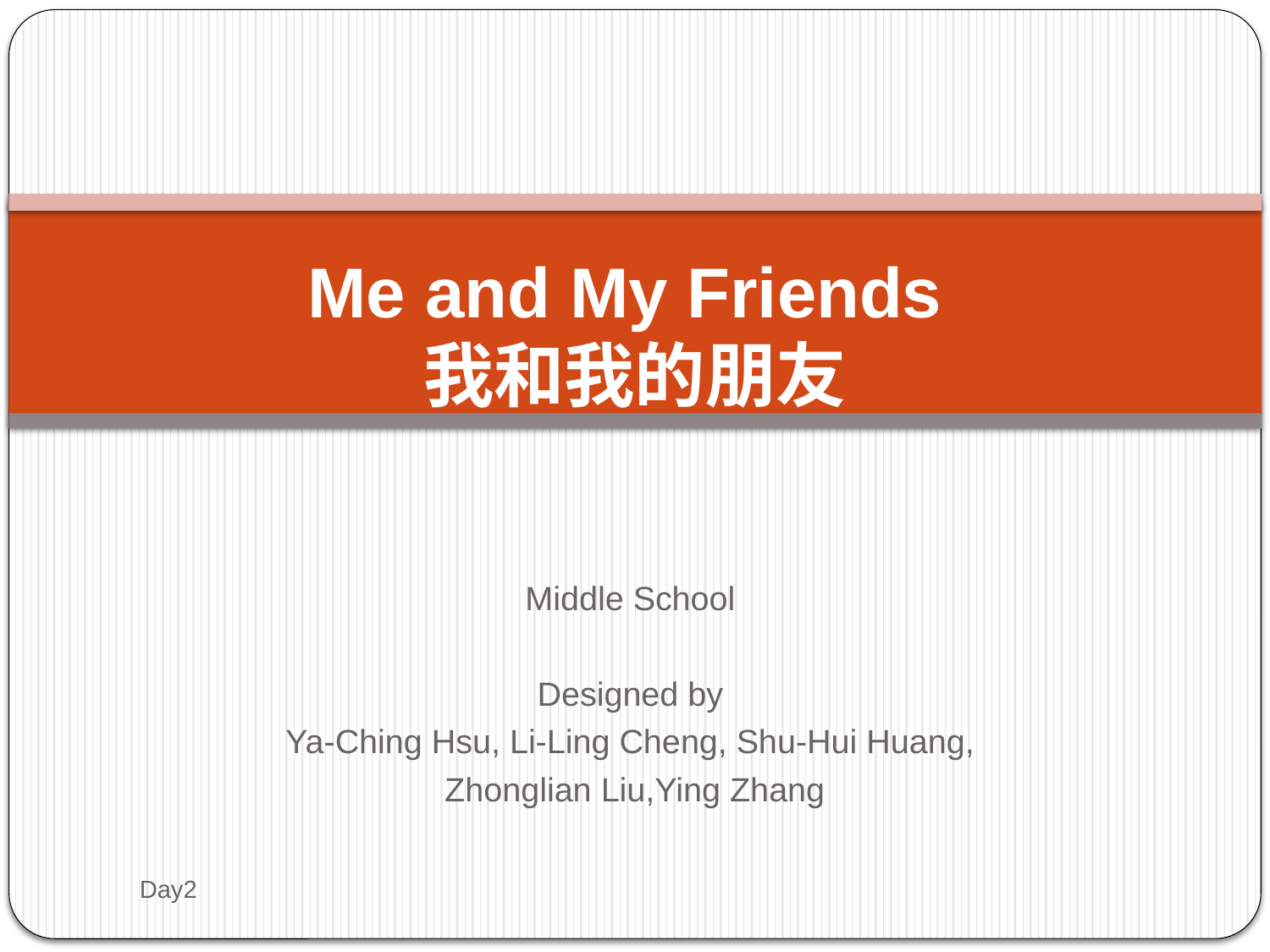

# Me and My Friends 我和我的朋友
Middle School

Designed by
Ya-Ching Hsu, Li-Ling Cheng, Shu-Hui Huang,
Zhonglian Liu,Ying Zhang

Day2